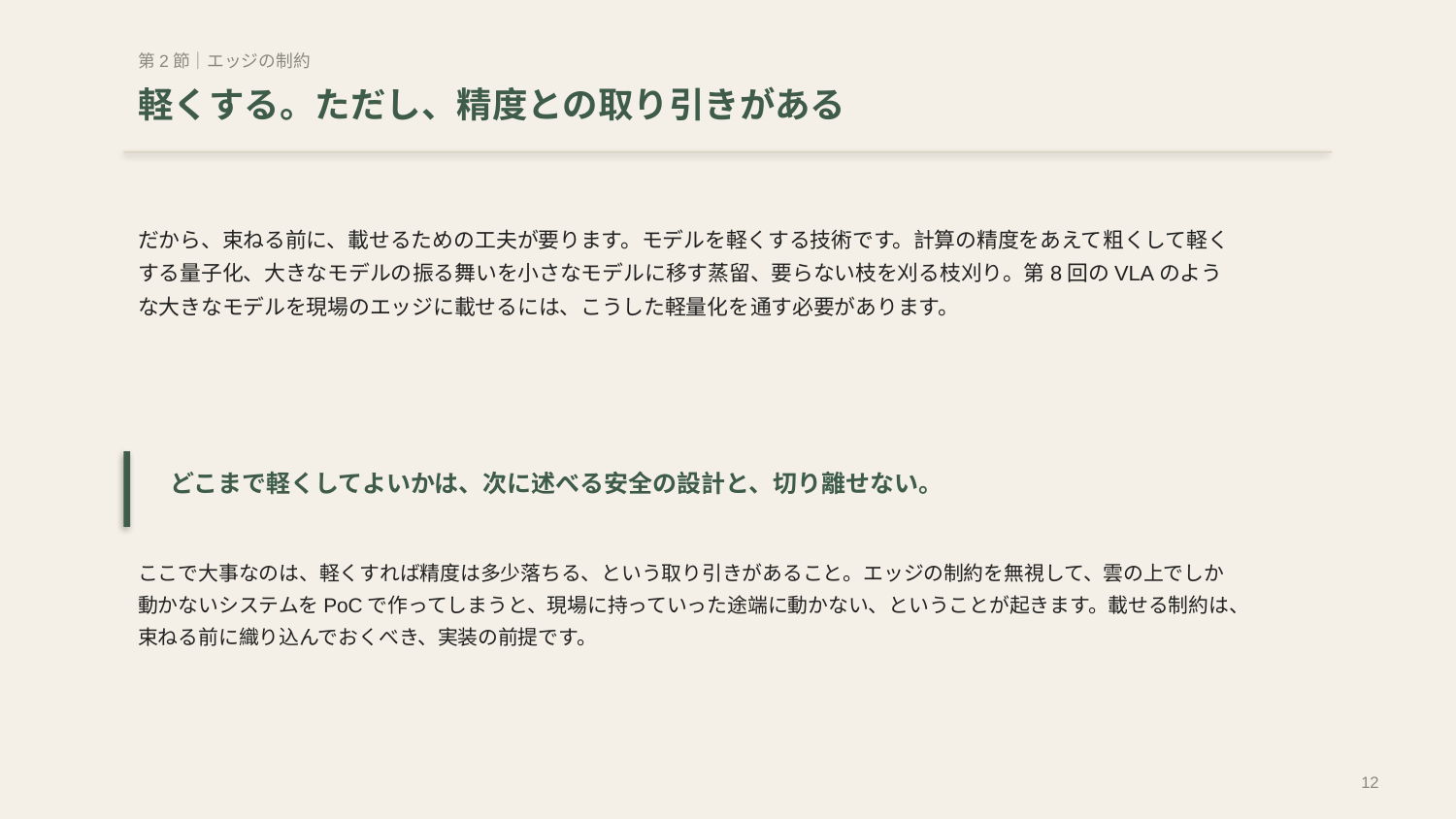

第2節｜エッジの制約
軽くする。ただし、精度との取り引きがある

だから、束ねる前に、載せるための工夫が要ります。モデルを軽くする技術です。計算の精度をあえて粗くして軽くする量子化、大きなモデルの振る舞いを小さなモデルに移す蒸留、要らない枝を刈る枝刈り。第8回のVLAのような大きなモデルを現場のエッジに載せるには、こうした軽量化を通す必要があります。

どこまで軽くしてよいかは、次に述べる安全の設計と、切り離せない。
ここで大事なのは、軽くすれば精度は多少落ちる、という取り引きがあること。エッジの制約を無視して、雲の上でしか動かないシステムをPoCで作ってしまうと、現場に持っていった途端に動かない、ということが起きます。載せる制約は、束ねる前に織り込んでおくべき、実装の前提です。
12